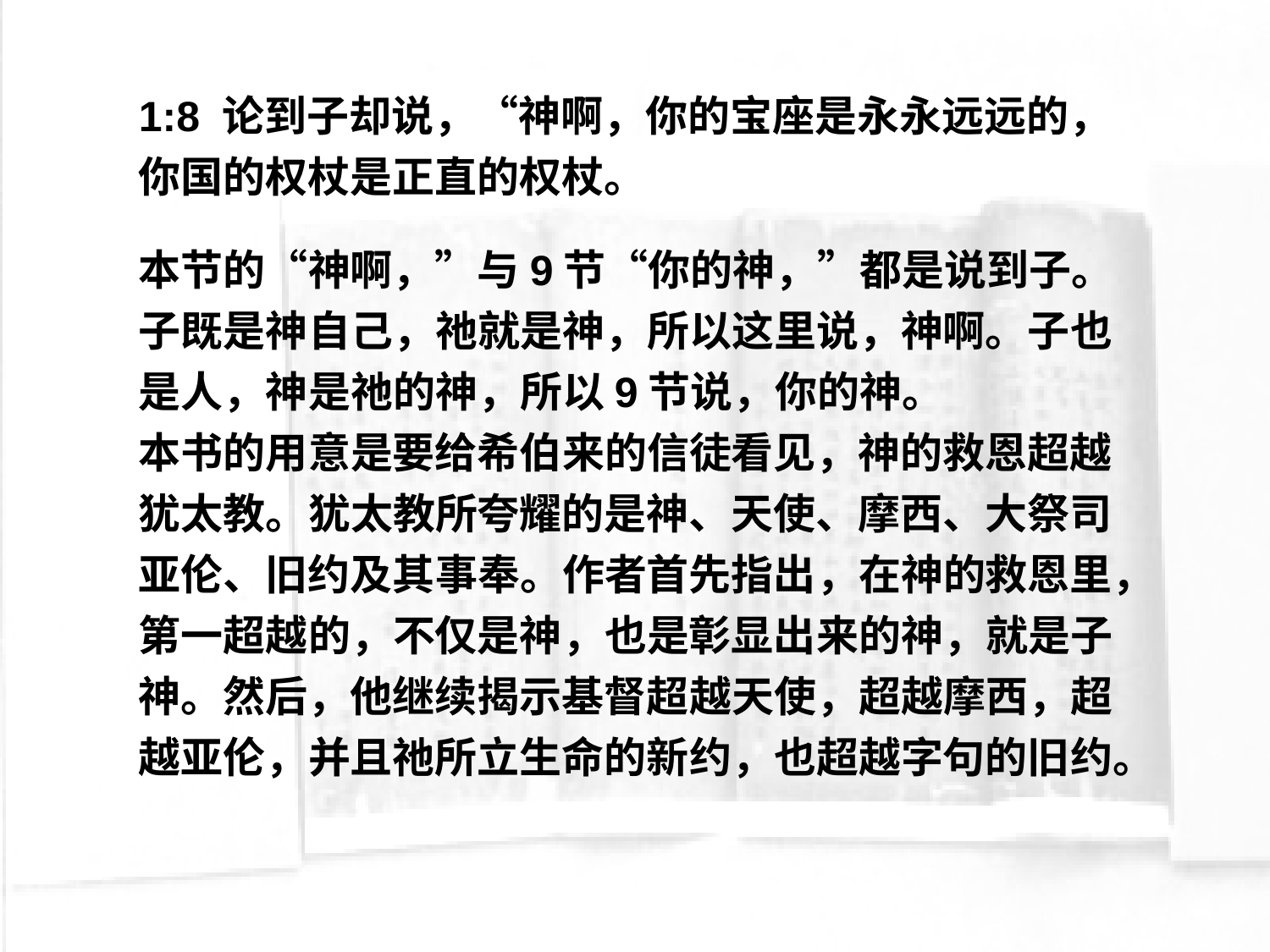

1:8 论到子却说，“神啊，你的宝座是永永远远的，你国的权杖是正直的权杖。
本节的“神啊，”与9节“你的神，”都是说到子。子既是神自己，祂就是神，所以这里说，神啊。子也是人，神是祂的神，所以9节说，你的神。
本书的用意是要给希伯来的信徒看见，神的救恩超越犹太教。犹太教所夸耀的是神、天使、摩西、大祭司亚伦、旧约及其事奉。作者首先指出，在神的救恩里，第一超越的，不仅是神，也是彰显出来的神，就是子神。然后，他继续揭示基督超越天使，超越摩西，超越亚伦，并且祂所立生命的新约，也超越字句的旧约。